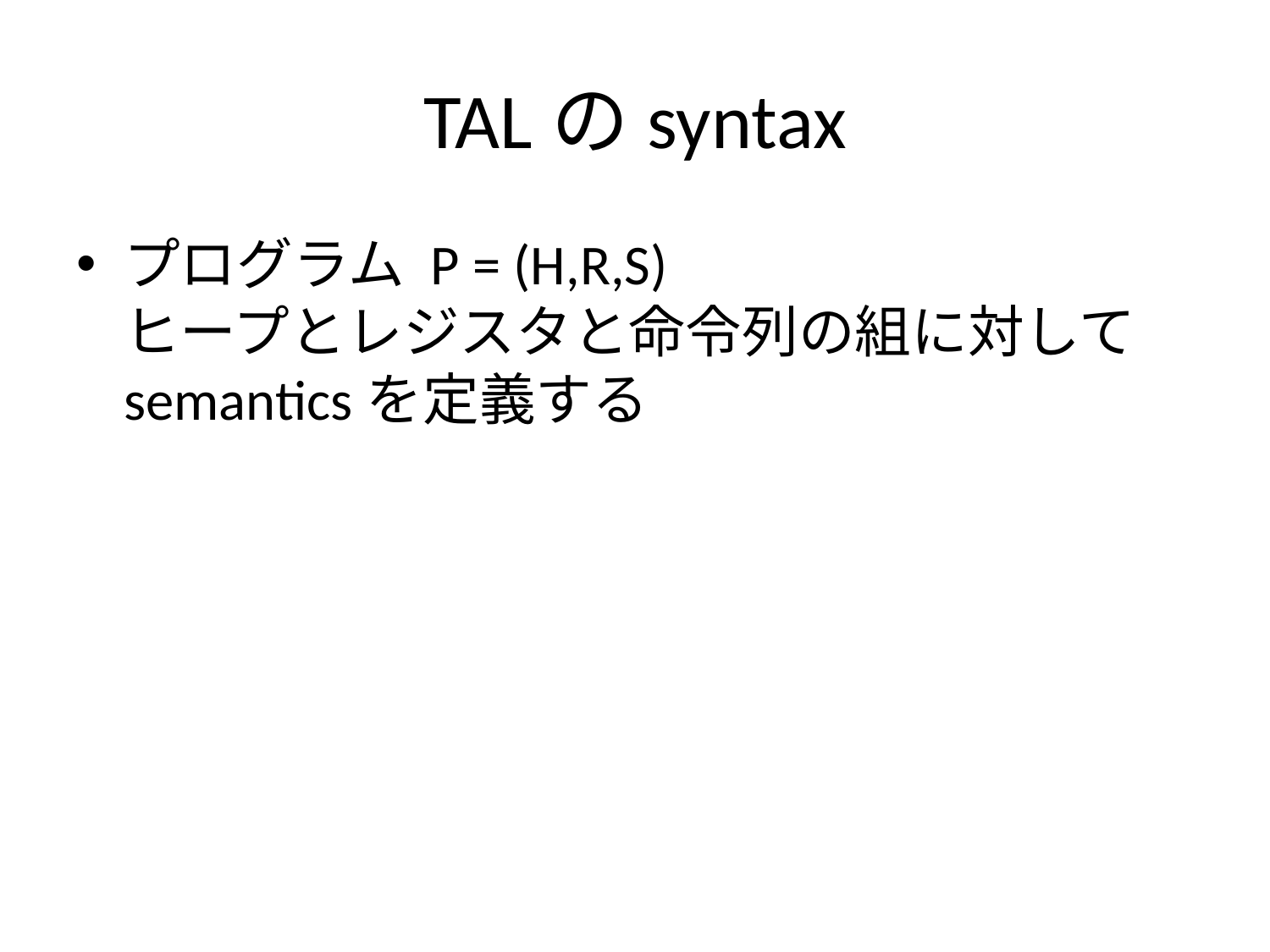

# TALのsyntax
プログラム P = (H,R,S)
ヒープとレジスタと命令列の組に対して
semanticsを定義する